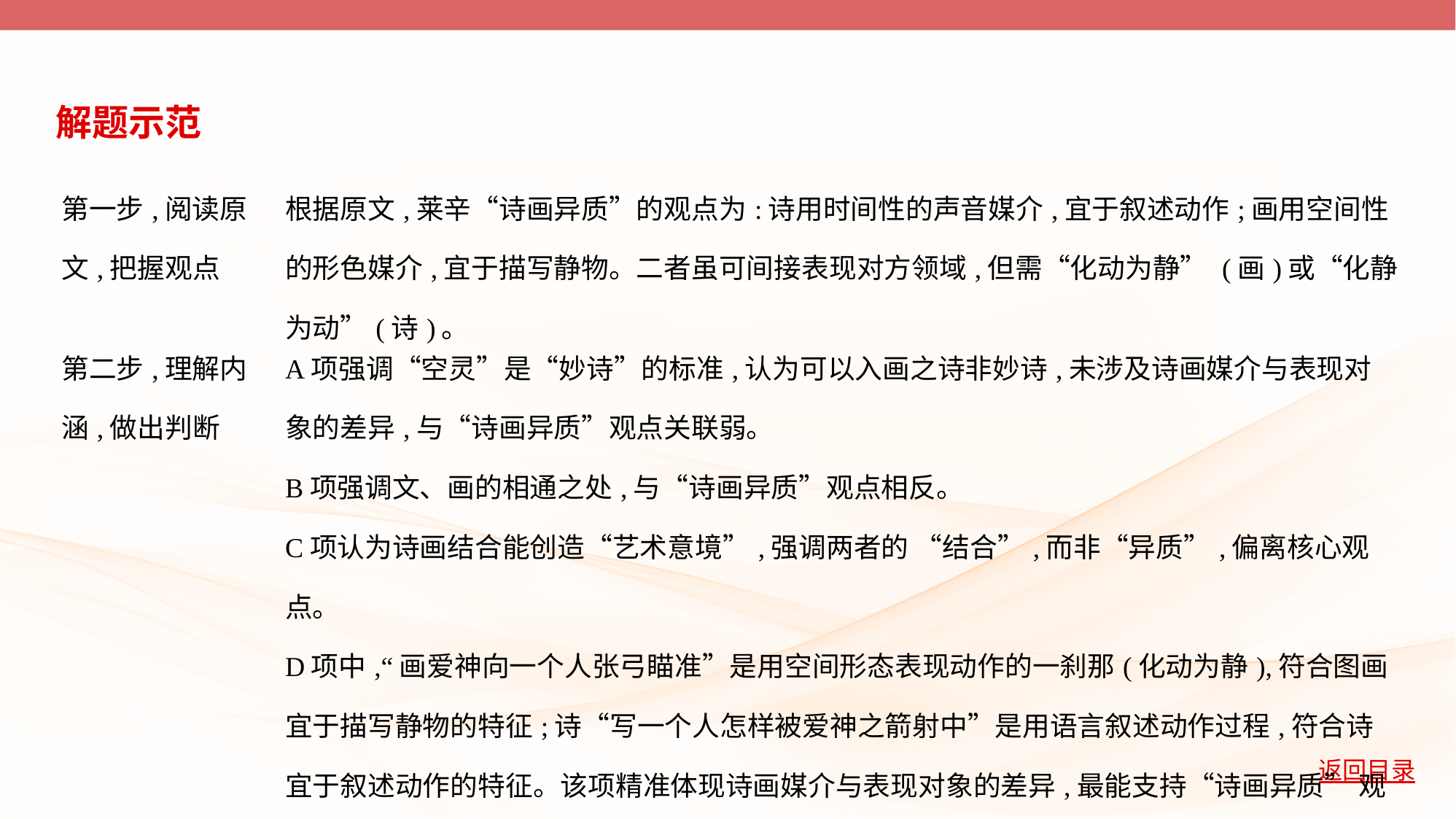

解题示范
| 第一步,阅读原文,把握观点 | 根据原文,莱辛“诗画异质”的观点为:诗用时间性的声音媒介,宜于叙述动作;画用空间性的形色媒介,宜于描写静物。二者虽可间接表现对方领域,但需“化动为静” (画)或“化静为动”(诗)。 |
| --- | --- |
| 第二步,理解内涵,做出判断 | A项强调“空灵”是“妙诗”的标准,认为可以入画之诗非妙诗,未涉及诗画媒介与表现对象的差异,与“诗画异质”观点关联弱。 B项强调文、画的相通之处,与“诗画异质”观点相反。 C项认为诗画结合能创造“艺术意境”,强调两者的 “结合”,而非“异质”,偏离核心观点。 D项中,“画爱神向一个人张弓瞄准”是用空间形态表现动作的一刹那(化动为静),符合图画宜于描写静物的特征;诗“写一个人怎样被爱神之箭射中”是用语言叙述动作过程,符合诗宜于叙述动作的特征。该项精准体现诗画媒介与表现对象的差异,最能支持“诗画异质” 观点。 |